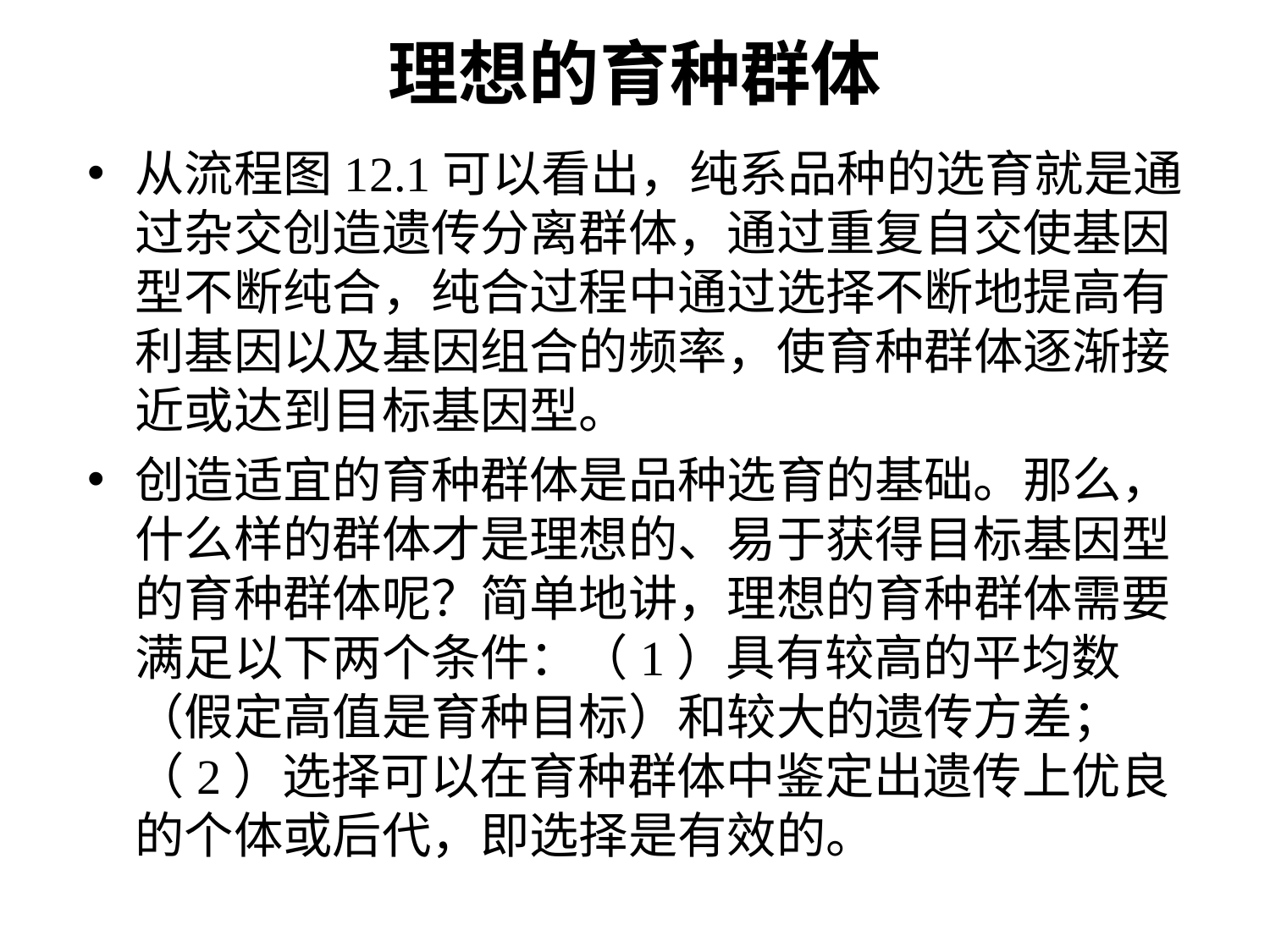

# 理想的育种群体
从流程图12.1可以看出，纯系品种的选育就是通过杂交创造遗传分离群体，通过重复自交使基因型不断纯合，纯合过程中通过选择不断地提高有利基因以及基因组合的频率，使育种群体逐渐接近或达到目标基因型。
创造适宜的育种群体是品种选育的基础。那么，什么样的群体才是理想的、易于获得目标基因型的育种群体呢？简单地讲，理想的育种群体需要满足以下两个条件：（1）具有较高的平均数（假定高值是育种目标）和较大的遗传方差；（2）选择可以在育种群体中鉴定出遗传上优良的个体或后代，即选择是有效的。